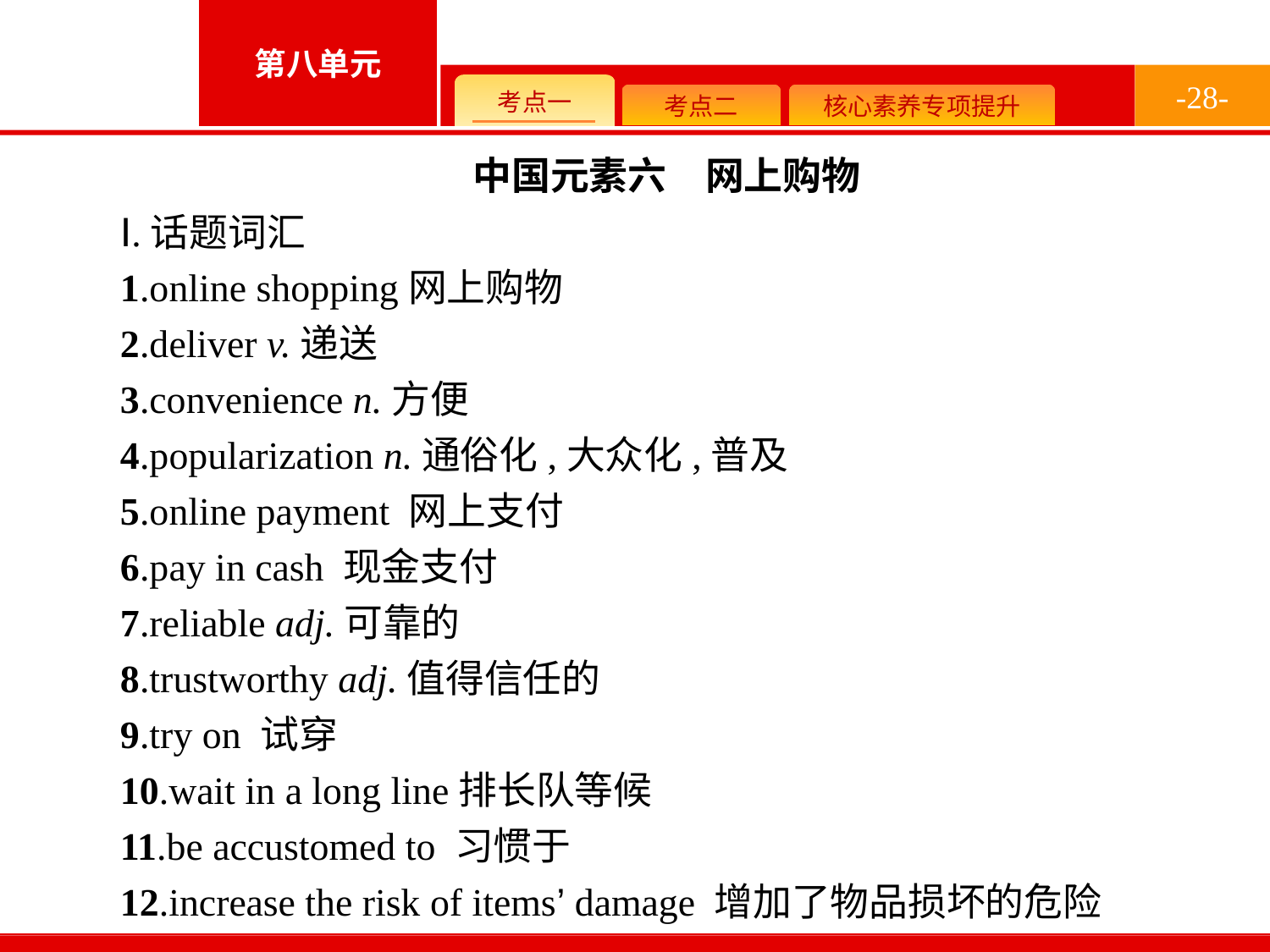

-28-
中国元素六　网上购物
Ⅰ.话题词汇
1.online shopping网上购物
2.deliver v.递送
3.convenience n.方便
4.popularization n.通俗化,大众化,普及
5.online payment 网上支付
6.pay in cash 现金支付
7.reliable adj.可靠的
8.trustworthy adj.值得信任的
9.try on 试穿
10.wait in a long line排长队等候
11.be accustomed to 习惯于
12.increase the risk of items’ damage 增加了物品损坏的危险